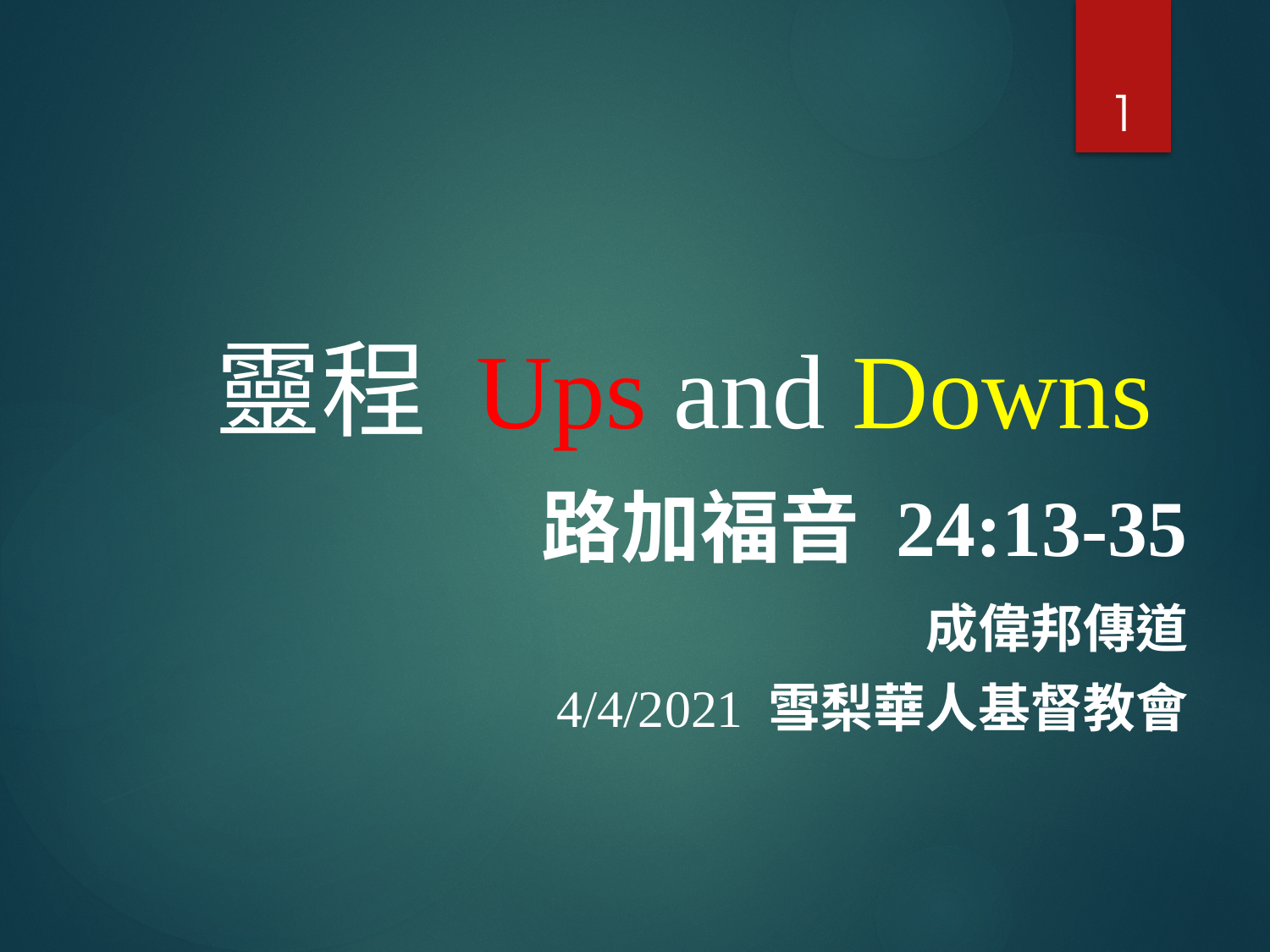

1
# 靈程 Ups and Downs
路加福音 24:13-35

成偉邦傳道
4/4/2021 雪梨華人基督教會